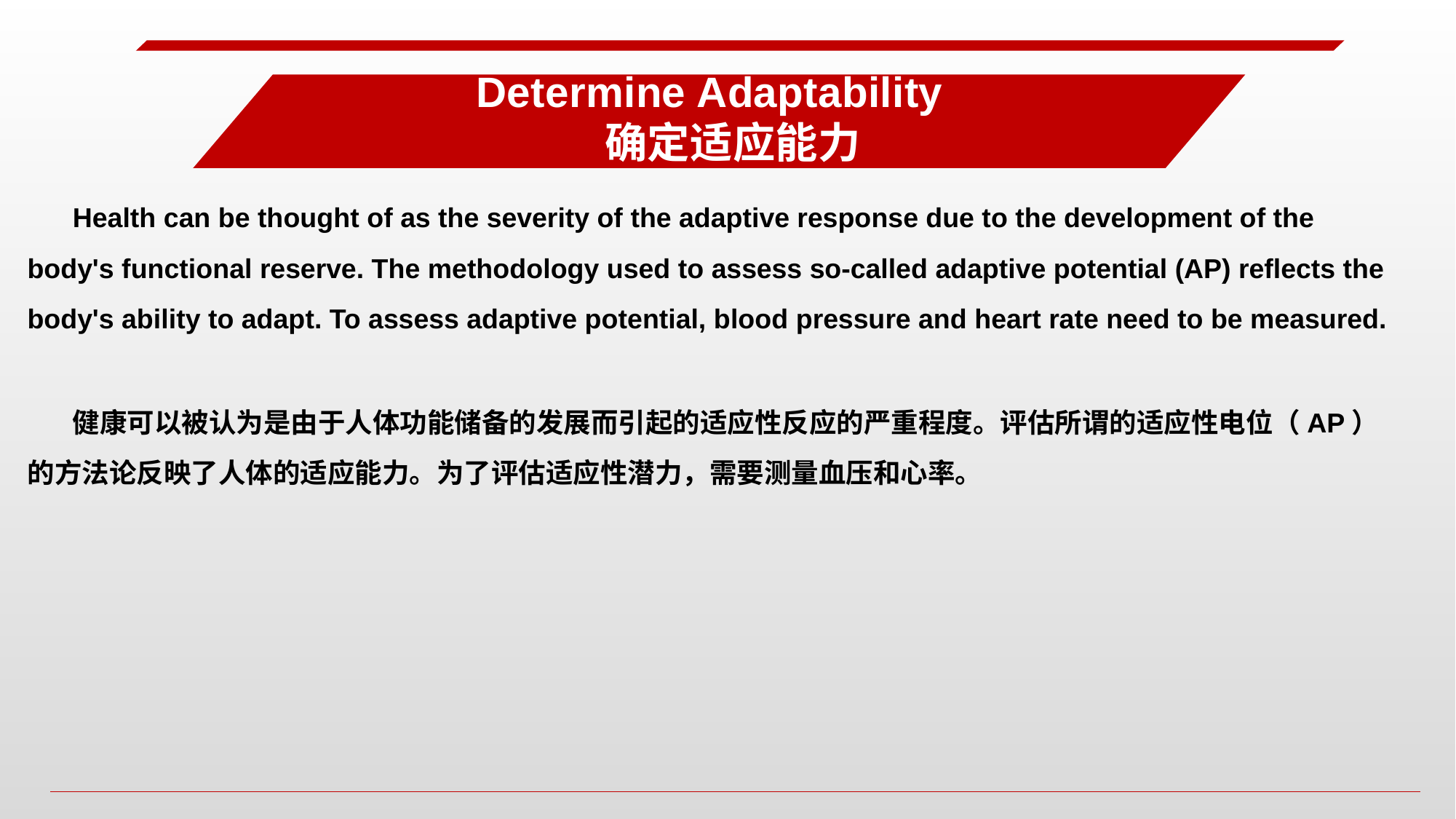

# Determine Adaptability 确定适应能力

Health can be thought of as the severity of the adaptive response due to the development of the body's functional reserve. The methodology used to assess so-called adaptive potential (AP) reflects the body's ability to adapt. To assess adaptive potential, blood pressure and heart rate need to be measured.

健康可以被认为是由于人体功能储备的发展而引起的适应性反应的严重程度。评估所谓的适应性电位（AP）的方法论反映了人体的适应能力。为了评估适应性潜力，需要测量血压和心率。